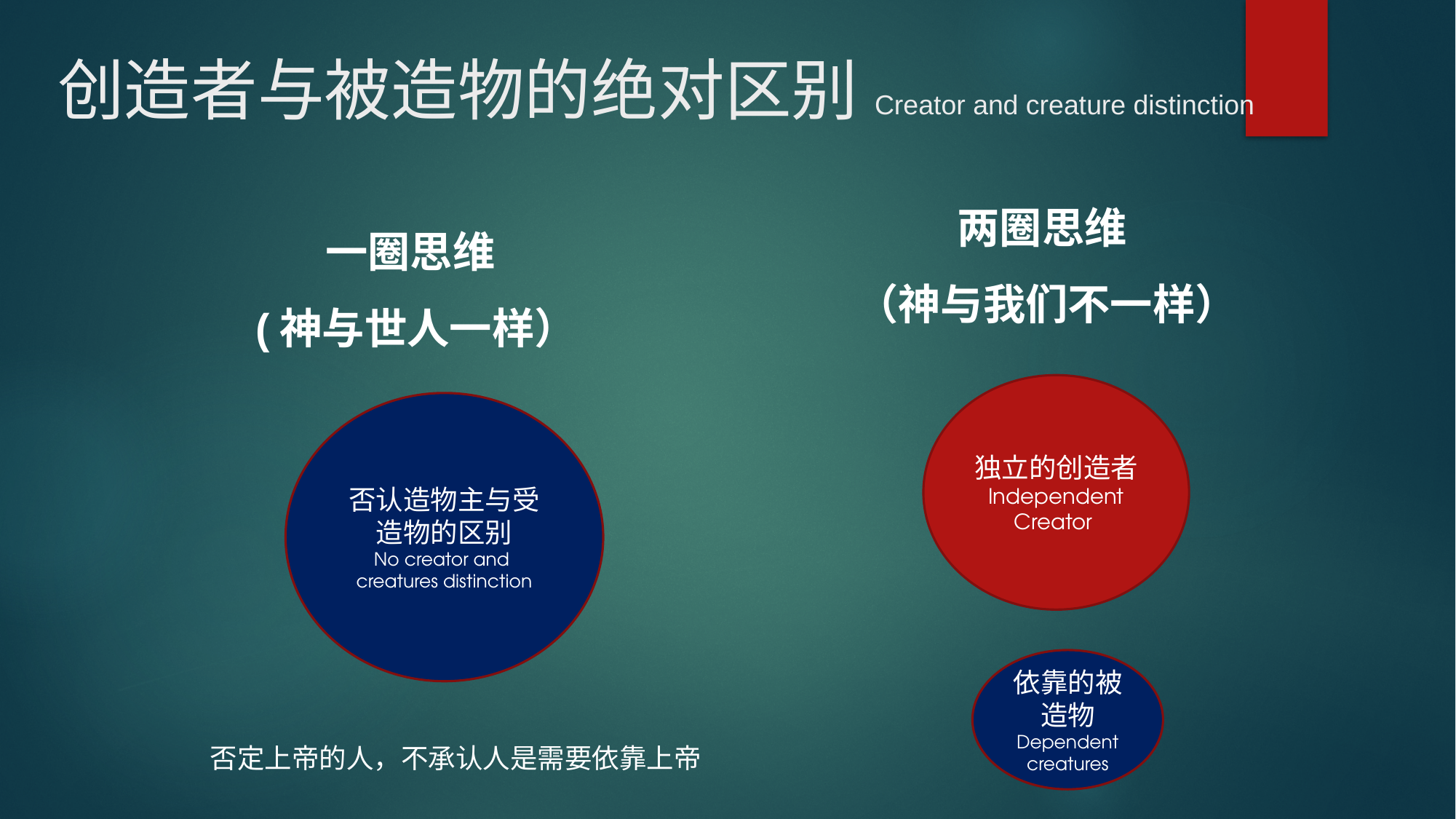

# 创造者与被造物的绝对区别Creator and creature distinction
两圈思维
（神与我们不一样）
一圈思维
 (神与世人一样）

独立的创造者 Independent Creator
否认造物主与受造物的区别
No creator and  creatures distinction
依靠的被造物
Dependent creatures
否定上帝的人，不承认人是需要依靠上帝